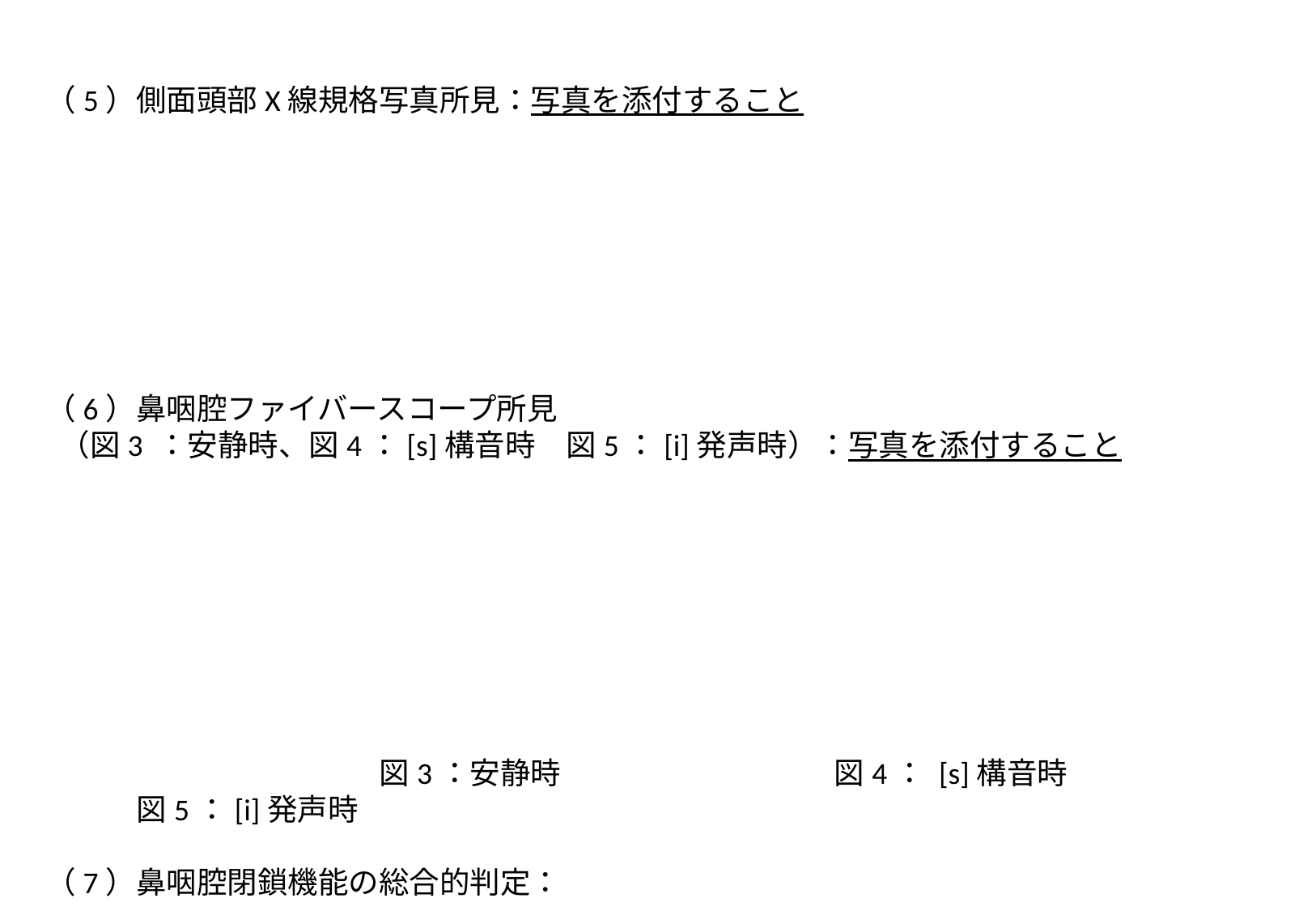

（5）側面頭部X線規格写真所見：写真を添付すること

（6）鼻咽腔ファイバースコープ所見
 （図3 ：安静時、図4：[s]構音時　図5：[i]発声時）：写真を添付すること

　　　　　　　　　　　図3：安静時　　　　　　　　　図4： [s]構音時　　　　　　　図5：[i]発声時

（7）鼻咽腔閉鎖機能の総合的判定：